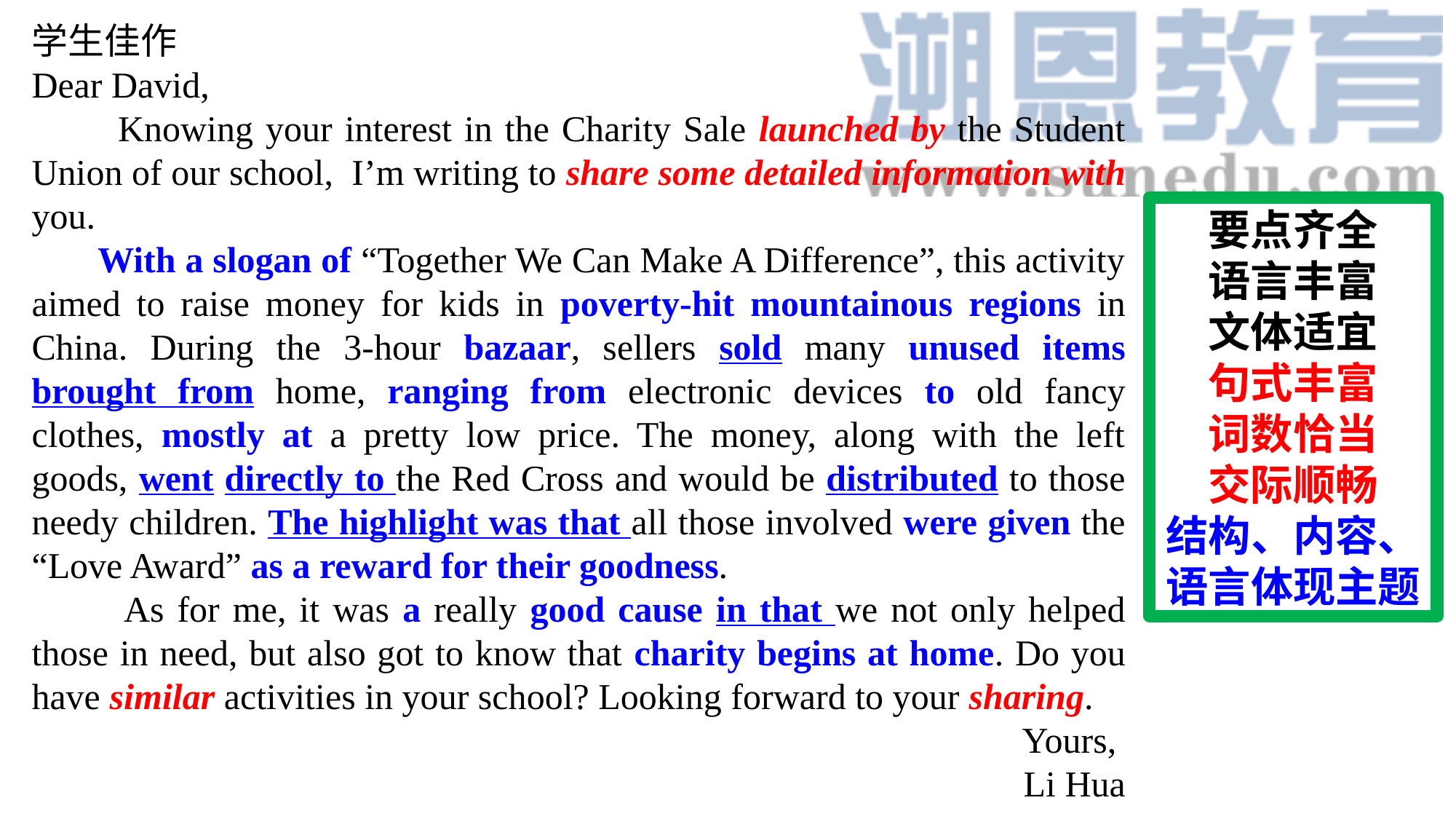

学生佳作
Dear David,
       Knowing your interest in the Charity Sale launched by the Student Union of our school,  I’m writing to share some detailed information with you.
       With a slogan of “Together We Can Make A Difference”, this activity aimed to raise money for kids in poverty-hit mountainous regions in China. During the 3-hour bazaar, sellers sold many unused items brought from home, ranging from electronic devices to old fancy clothes, mostly at a pretty low price. The money, along with the left goods, went directly to the Red Cross and would be distributed to those needy children. The highlight was that all those involved were given the “Love Award” as a reward for their goodness.
       As for me, it was a really good cause in that we not only helped those in need, but also got to know that charity begins at home. Do you have similar activities in your school? Looking forward to your sharing.
Yours,
Li Hua
要点齐全
语言丰富
文体适宜
句式丰富
词数恰当
交际顺畅
结构、内容、语言体现主题